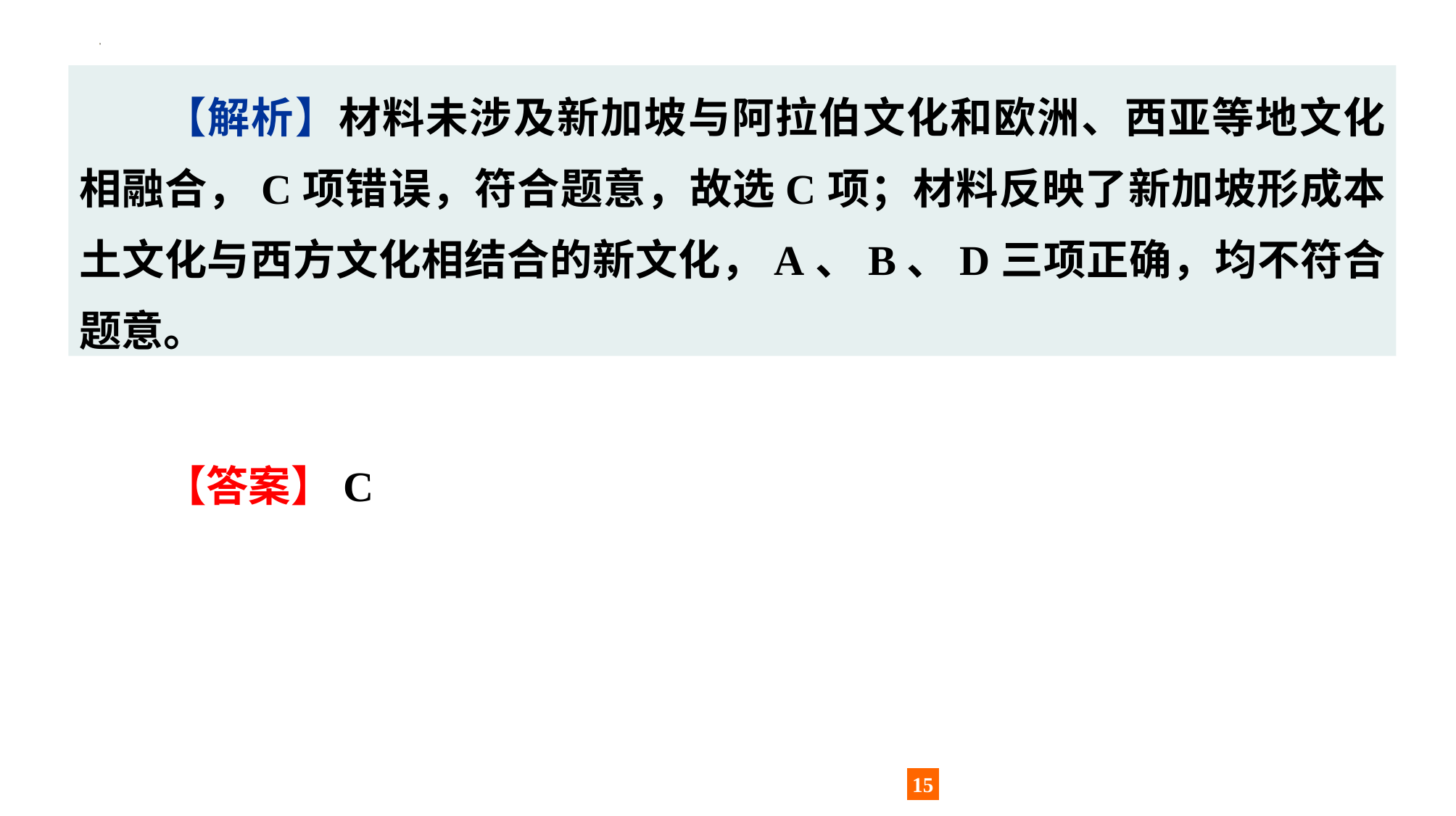

【解析】材料未涉及新加坡与阿拉伯文化和欧洲、西亚等地文化相融合，C项错误，符合题意，故选C项；材料反映了新加坡形成本土文化与西方文化相结合的新文化，A、B、D三项正确，均不符合题意。
【答案】C
15